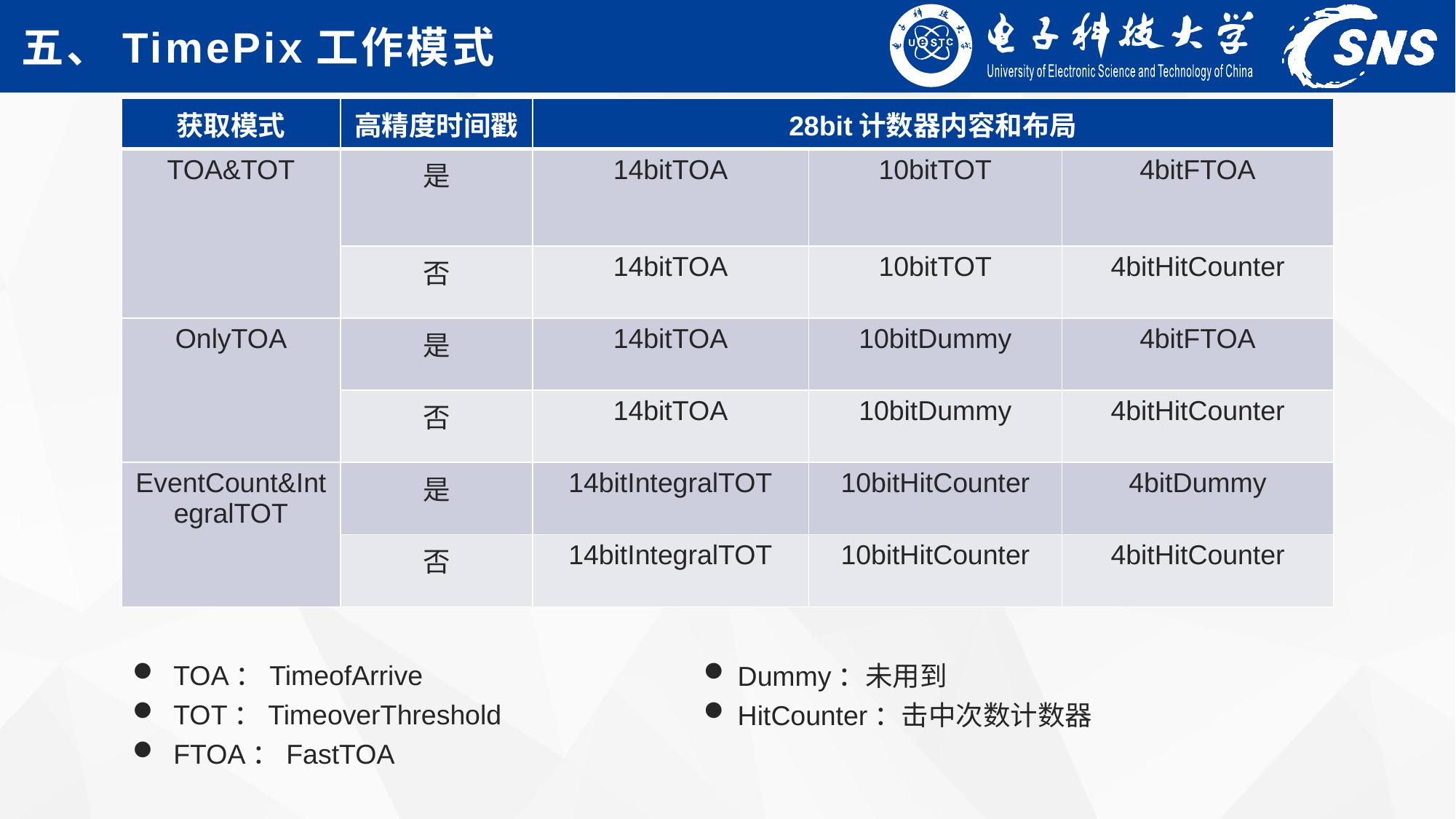

# 五、TimePix工作模式
| 获取模式 | 高精度时间戳 | 28bit计数器内容和布局 |  |  |
| --- | --- | --- | --- | --- |
| TOA&TOT | 是 | 14bitTOA | 10bitTOT | 4bitFTOA |
|  | 否 | 14bitTOA | 10bitTOT | 4bitHitCounter |
| OnlyTOA | 是 | 14bitTOA | 10bitDummy | 4bitFTOA |
|  | 否 | 14bitTOA | 10bitDummy | 4bitHitCounter |
| EventCount&IntegralTOT | 是 | 14bitIntegralTOT | 10bitHitCounter | 4bitDummy |
|  | 否 | 14bitIntegralTOT | 10bitHitCounter | 4bitHitCounter |
TOA：TimeofArrive
TOT：TimeoverThreshold
FTOA：FastTOA
Dummy：未用到
HitCounter：击中次数计数器
37